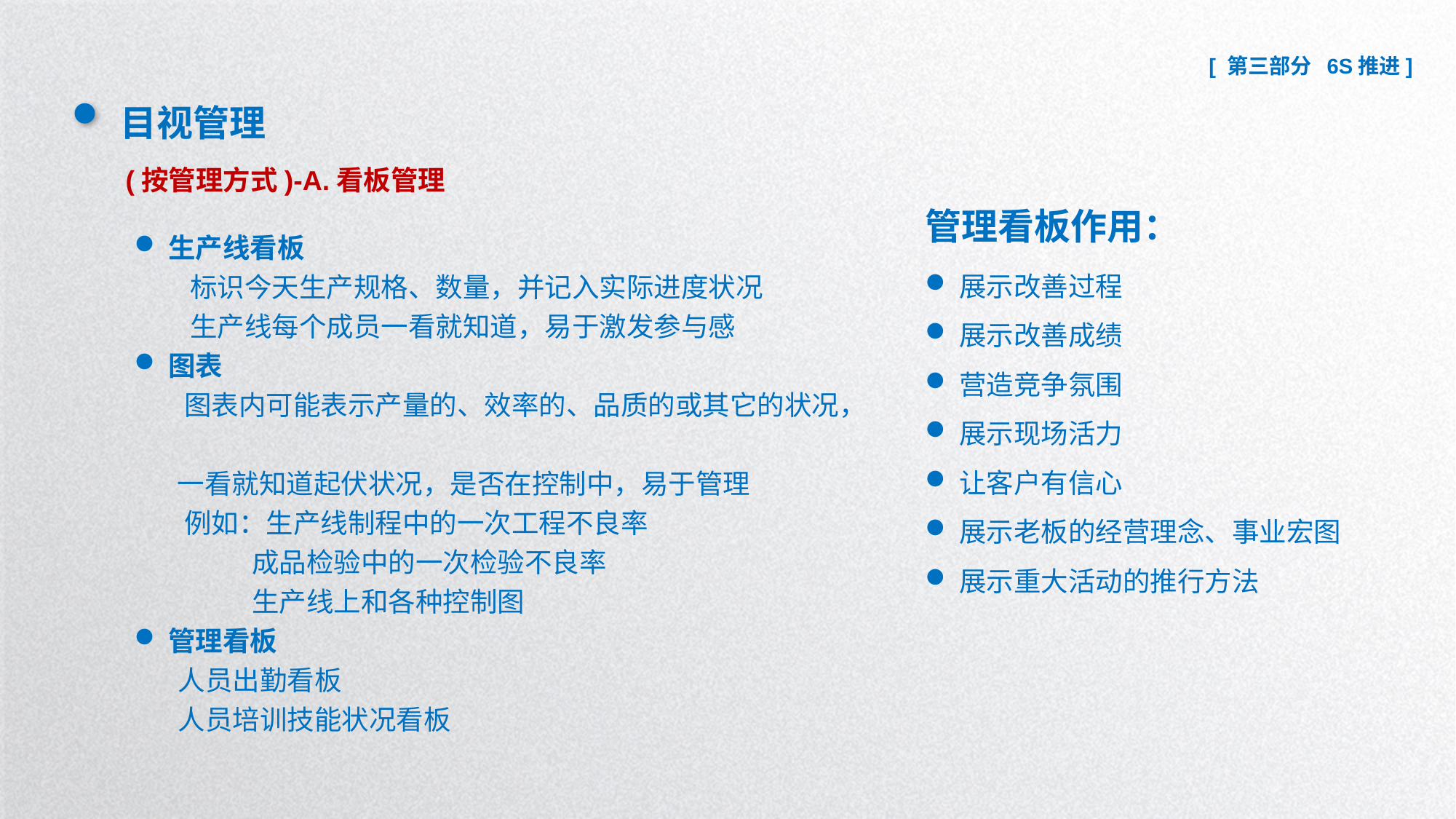

目视管理

(按管理方式)-A.看板管理
管理看板作用：
生产线看板
        标识今天生产规格、数量，并记入实际进度状况
        生产线每个成员一看就知道，易于激发参与感
图表
       图表内可能表示产量的、效率的、品质的或其它的状况，
       一看就知道起伏状况，是否在控制中，易于管理
       例如：生产线制程中的一次工程不良率
                  成品检验中的一次检验不良率
                  生产线上和各种控制图
管理看板
      人员出勤看板
      人员培训技能状况看板
展示改善过程
展示改善成绩
营造竞争氛围
展示现场活力
让客户有信心
展示老板的经营理念、事业宏图
展示重大活动的推行方法